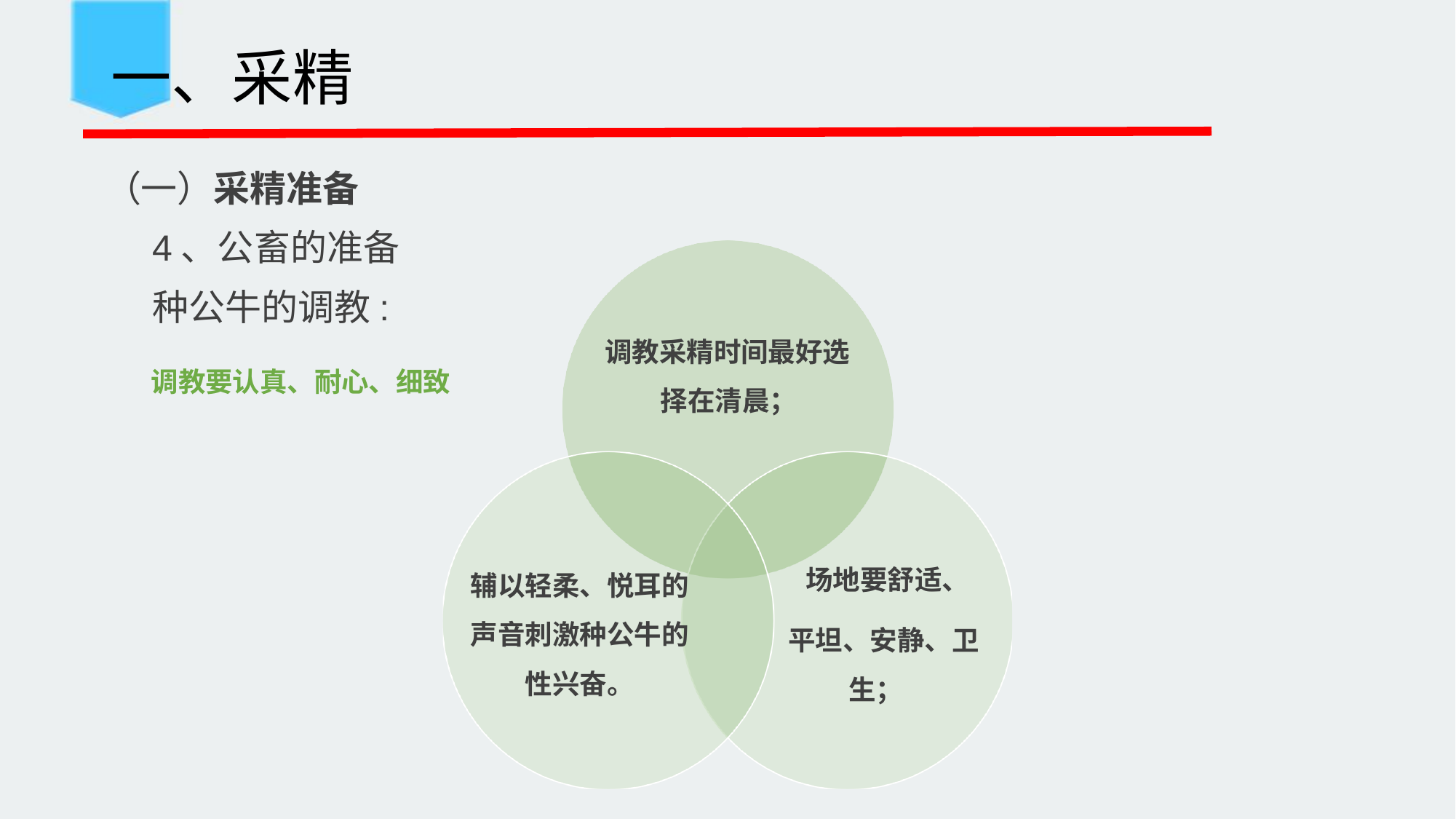

一、采精

调教采精时间最好选
择在清晨；
  （一）采精准备

4、公畜的准备

调教要认真、耐心、细致
种公牛的调教:
辅以轻柔、悦耳的 声音刺激种公牛的 性兴奋。
场地要舒适、
平坦、安静、卫
生；